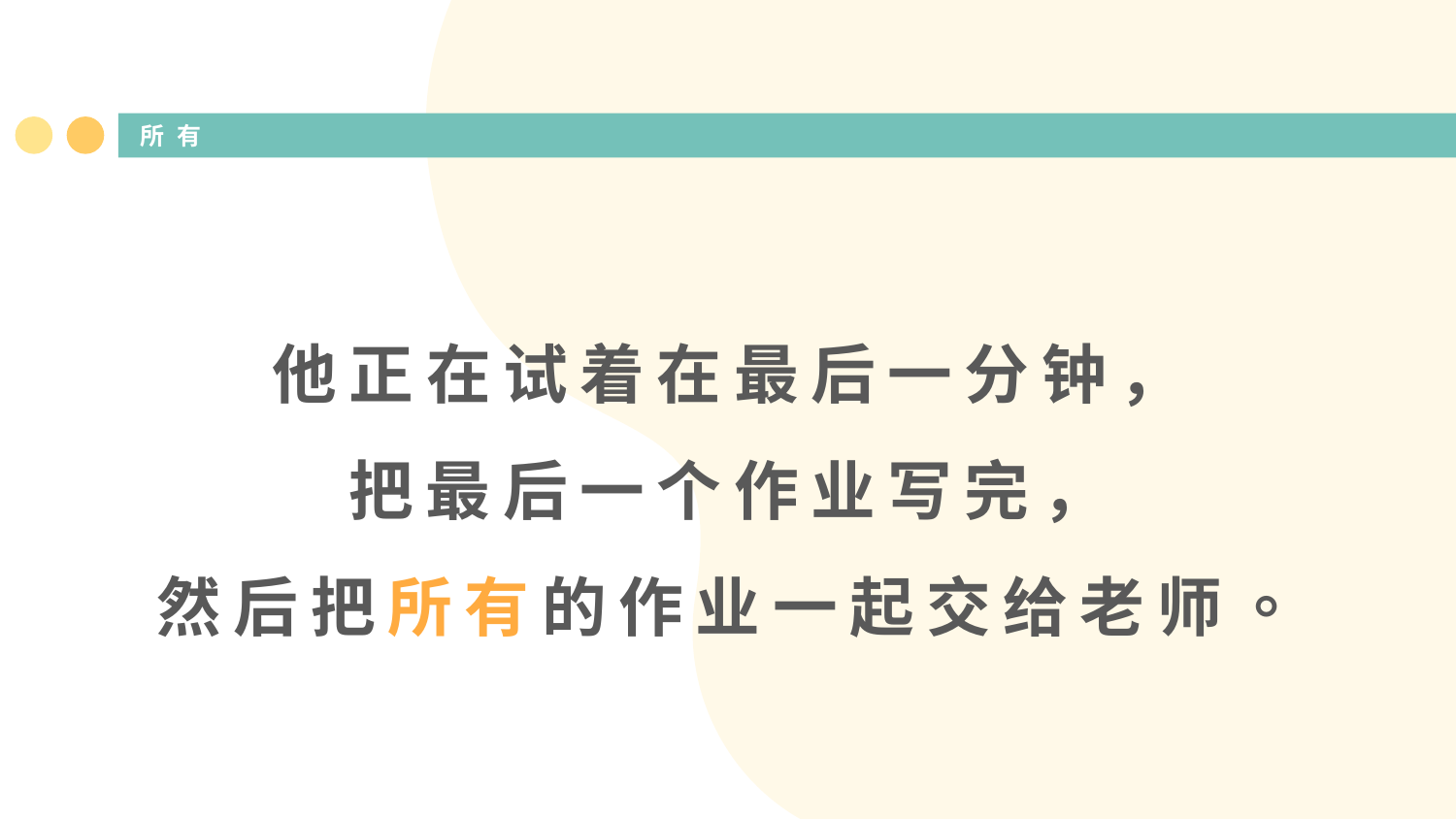

# 所有
他正在试着在最后一分钟，
把最后一个作业写完，
然后把所有的作业一起交给老师。